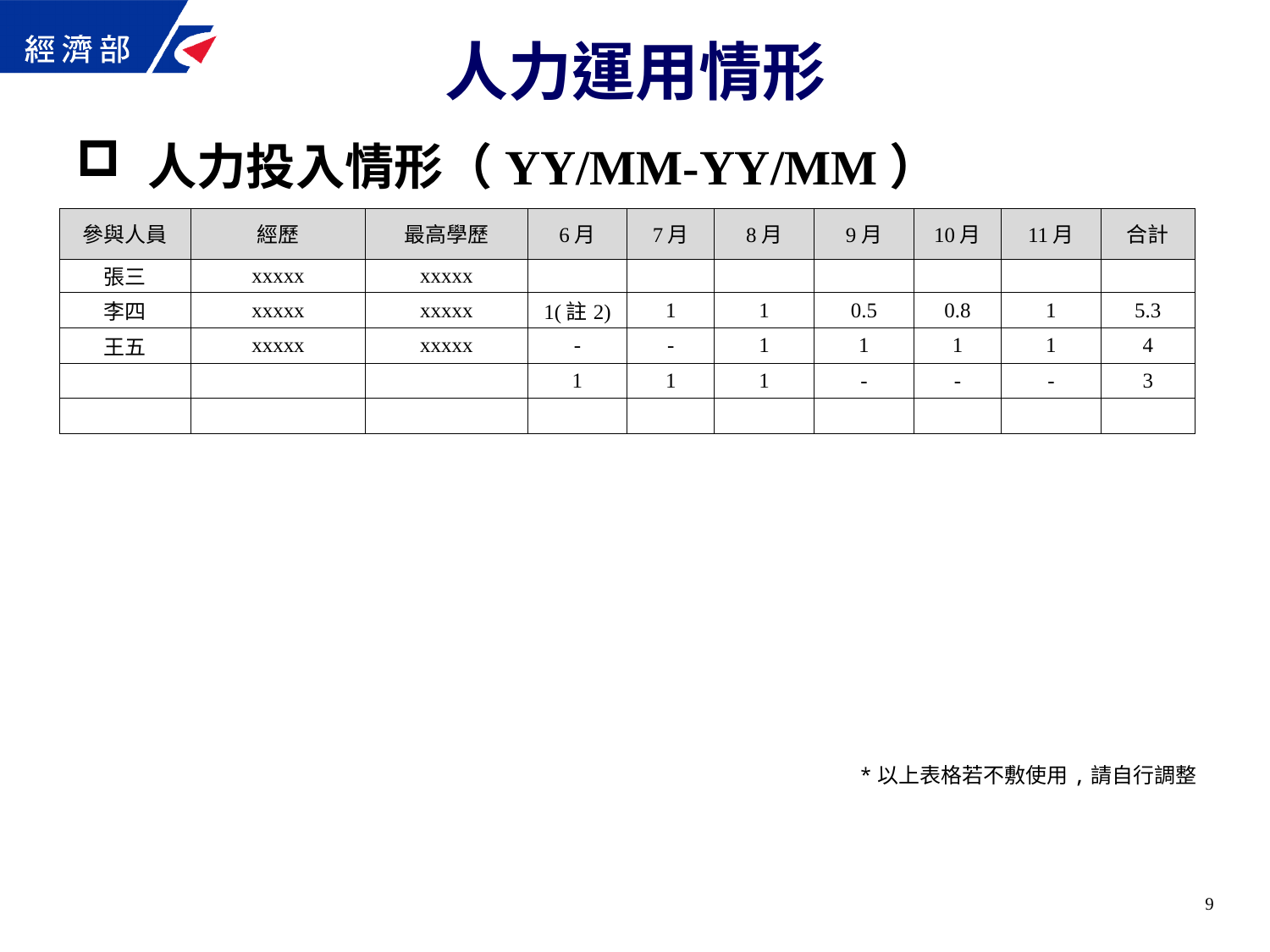

# 人力運用情形
人力投入情形（YY/MM-YY/MM）
| 參與人員 | 經歷 | 最高學歷 | 6月 | 7月 | 8月 | 9月 | 10月 | 11月 | 合計 |
| --- | --- | --- | --- | --- | --- | --- | --- | --- | --- |
| 張三 | xxxxx | xxxxx |  |  |  |  |  |  |  |
| 李四 | xxxxx | xxxxx | 1(註2) | 1 | 1 | 0.5 | 0.8 | 1 | 5.3 |
| 王五 | xxxxx | xxxxx | - | - | 1 | 1 | 1 | 1 | 4 |
|  |  |  | 1 | 1 | 1 | - | - | - | 3 |
|  |  |  |  |  |  |  |  |  |  |
*以上表格若不敷使用,請自行調整
9